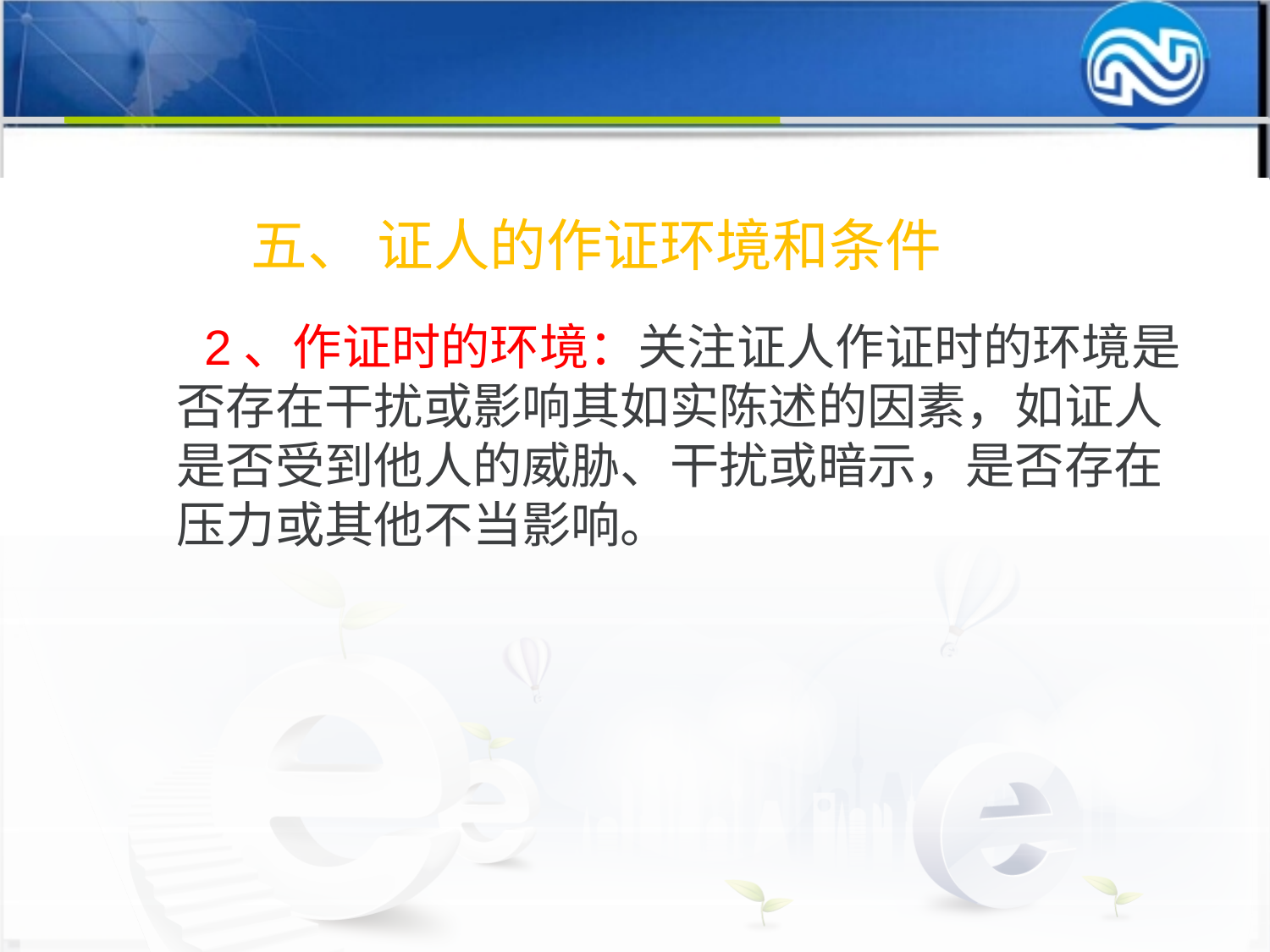

五、 证人的作证环境和条件
  2、作证时的环境：关注证人作证时的环境是否存在干扰或影响其如实陈述的因素，如证人是否受到他人的威胁、干扰或暗示，是否存在压力或其他不当影响。